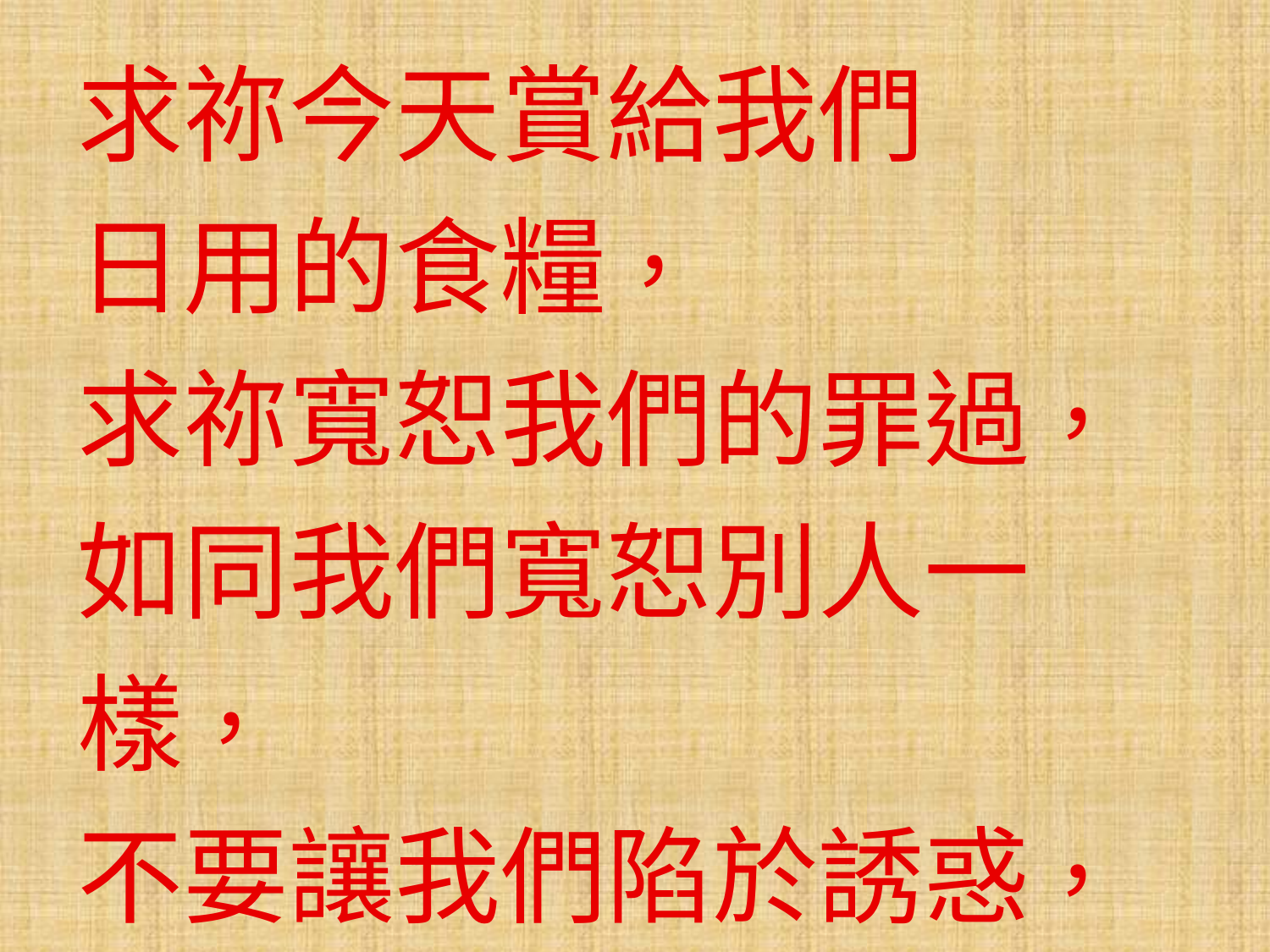

求祢今天賞給我們
日用的食糧，
求祢寬恕我們的罪過，
如同我們寬恕別人一樣，
不要讓我們陷於誘惑，
但救我們免於凶惡。